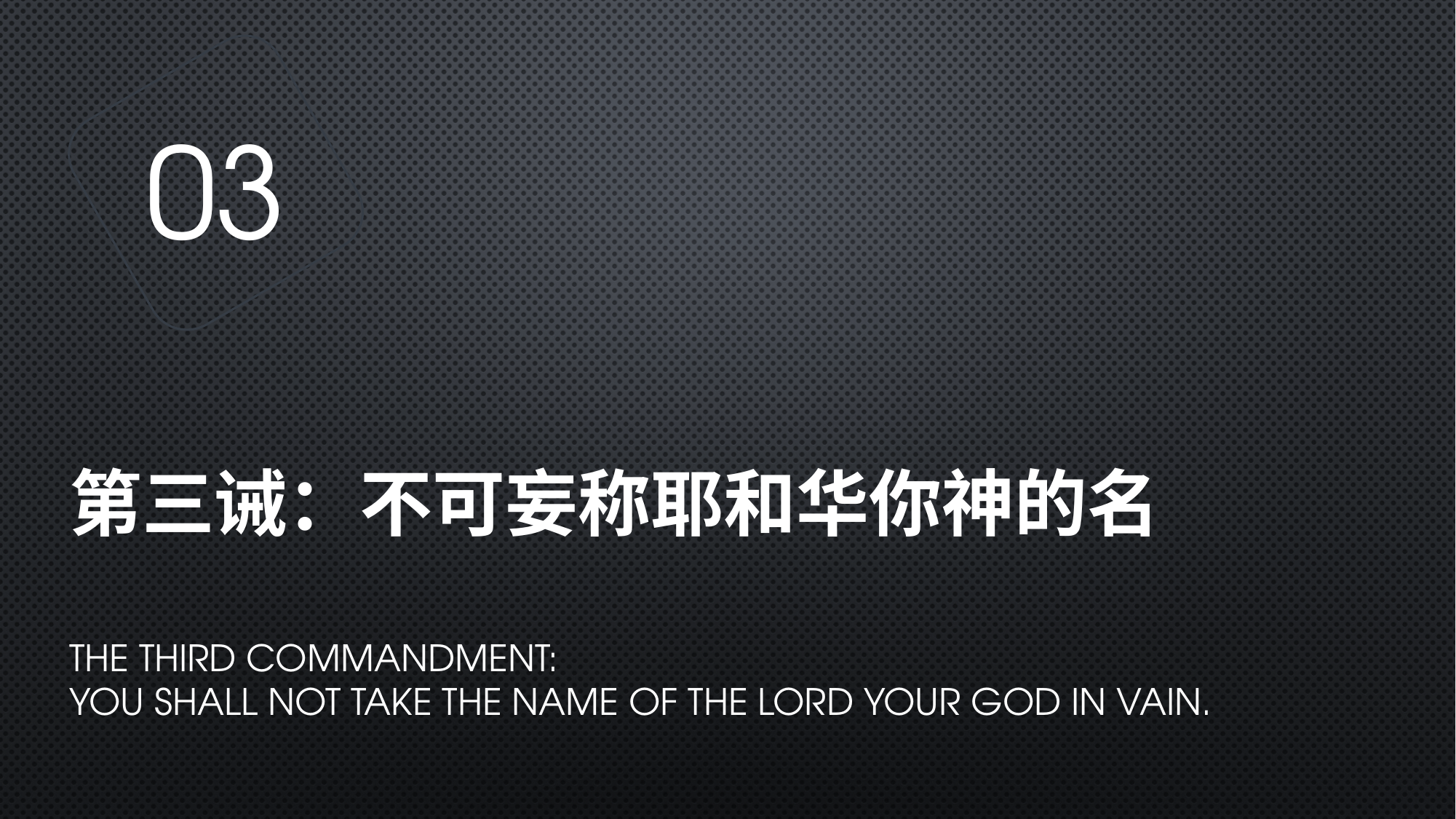

03
# 第三诫：不可妄称耶和华你神的名
The Third Commandment:
You Shall Not Take the Name of the LORD Your God in Vain.